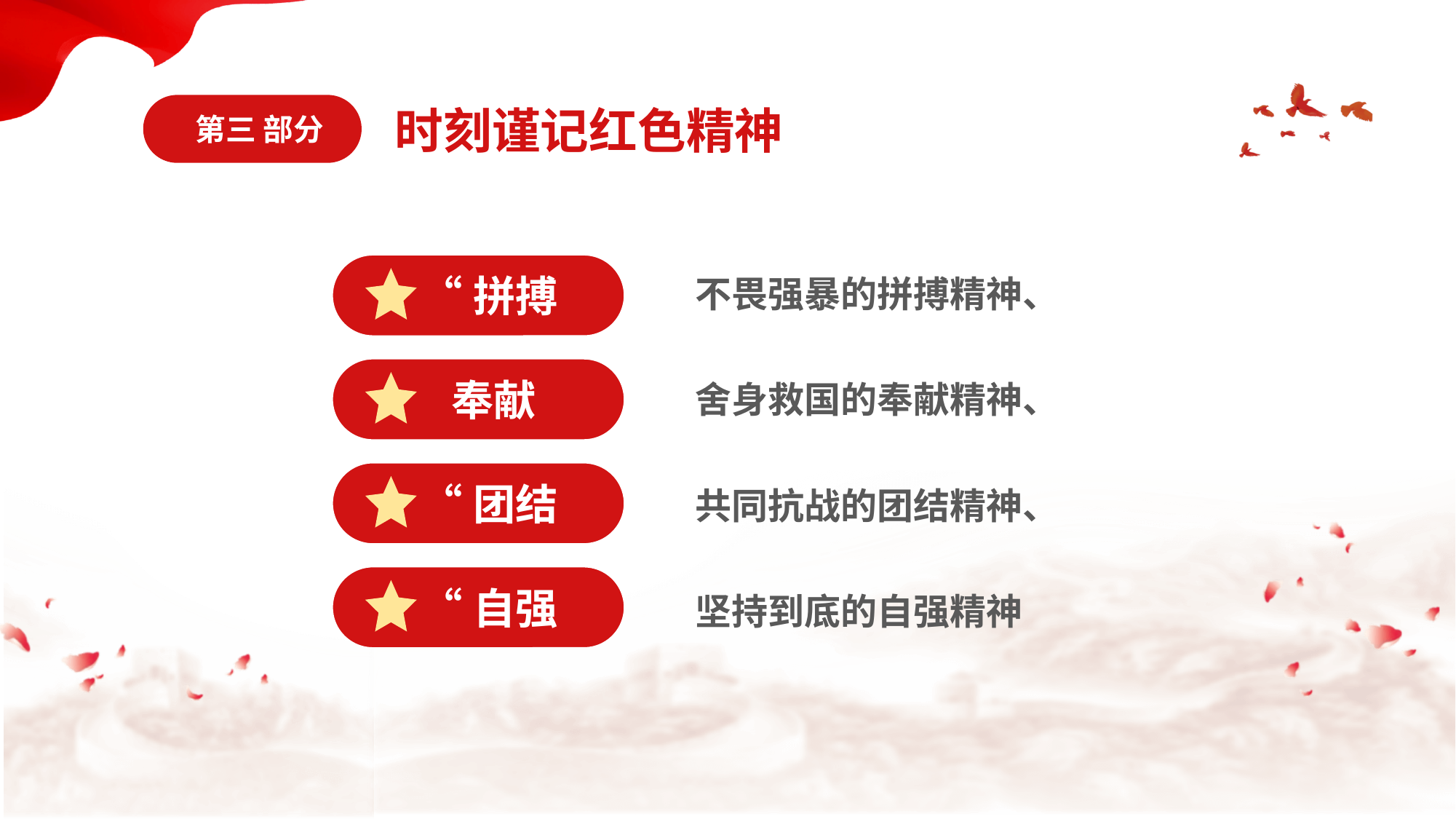

第三 部分
时刻谨记红色精神

“拼搏
不畏强暴的拼搏精神、

  奉献
舍身救国的奉献精神、

“团结
共同抗战的团结精神、

“自强
坚持到底的自强精神